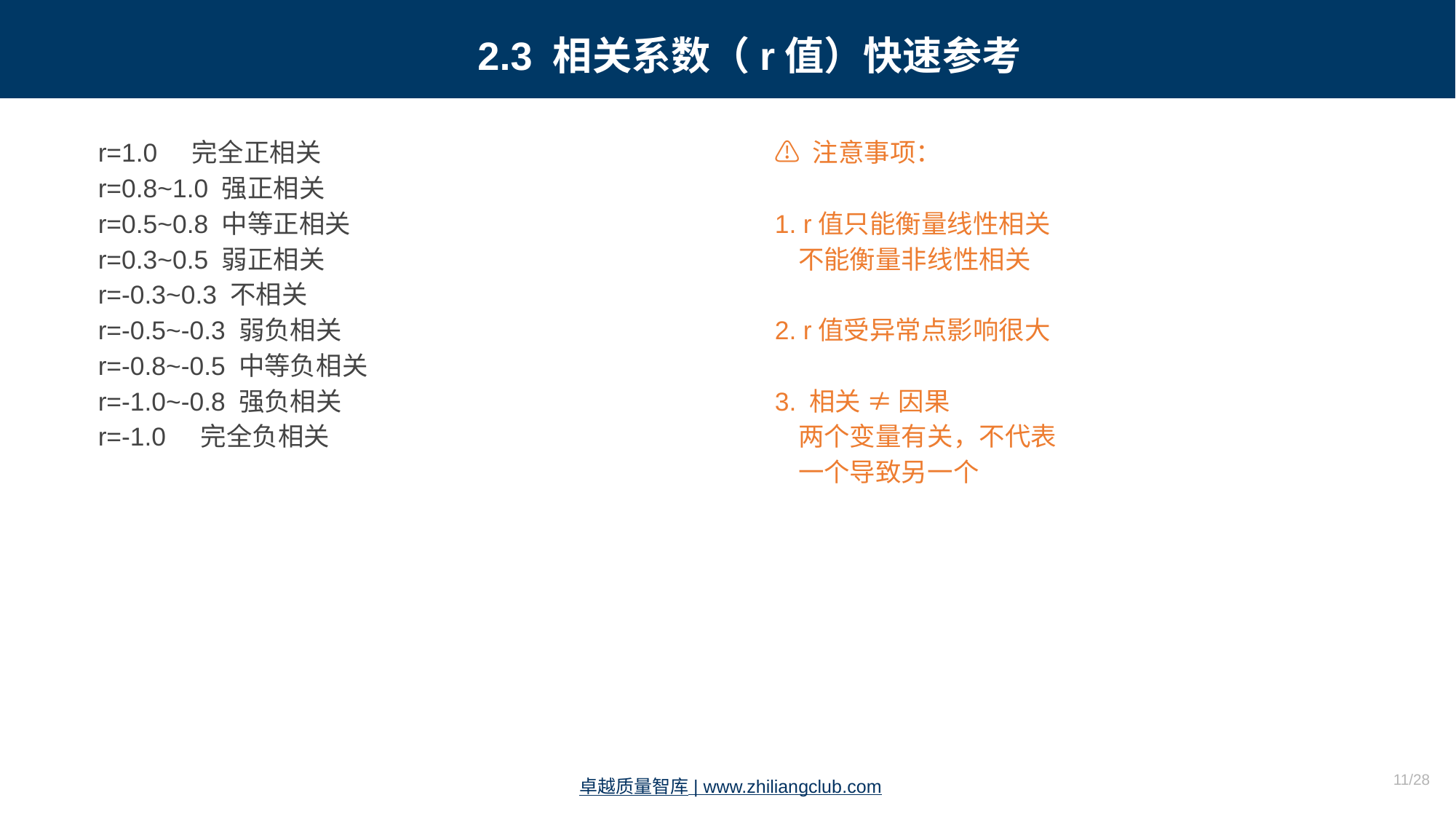

2.3 相关系数（r值）快速参考
r=1.0    完全正相关
r=0.8~1.0 强正相关
r=0.5~0.8 中等正相关
r=0.3~0.5 弱正相关
r=-0.3~0.3 不相关
r=-0.5~-0.3 弱负相关
r=-0.8~-0.5 中等负相关
r=-1.0~-0.8 强负相关
r=-1.0    完全负相关
⚠ 注意事项：

1. r值只能衡量线性相关
   不能衡量非线性相关

2. r值受异常点影响很大

3. 相关 ≠ 因果
   两个变量有关，不代表
   一个导致另一个
11/28